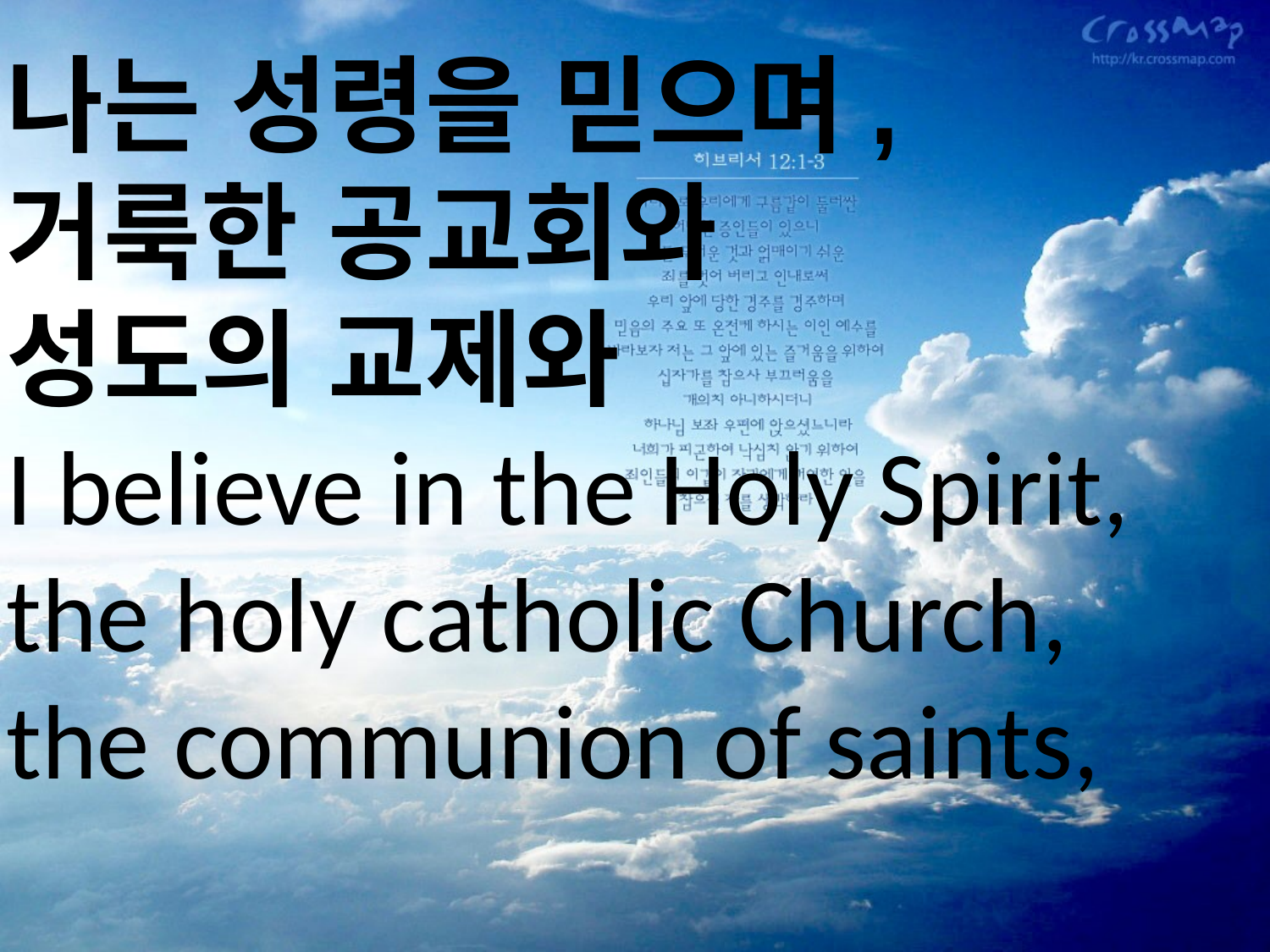

나는 성령을 믿으며,
거룩한 공교회와
성도의 교제와
I believe in the Holy Spirit,
the holy catholic Church,
the communion of saints,